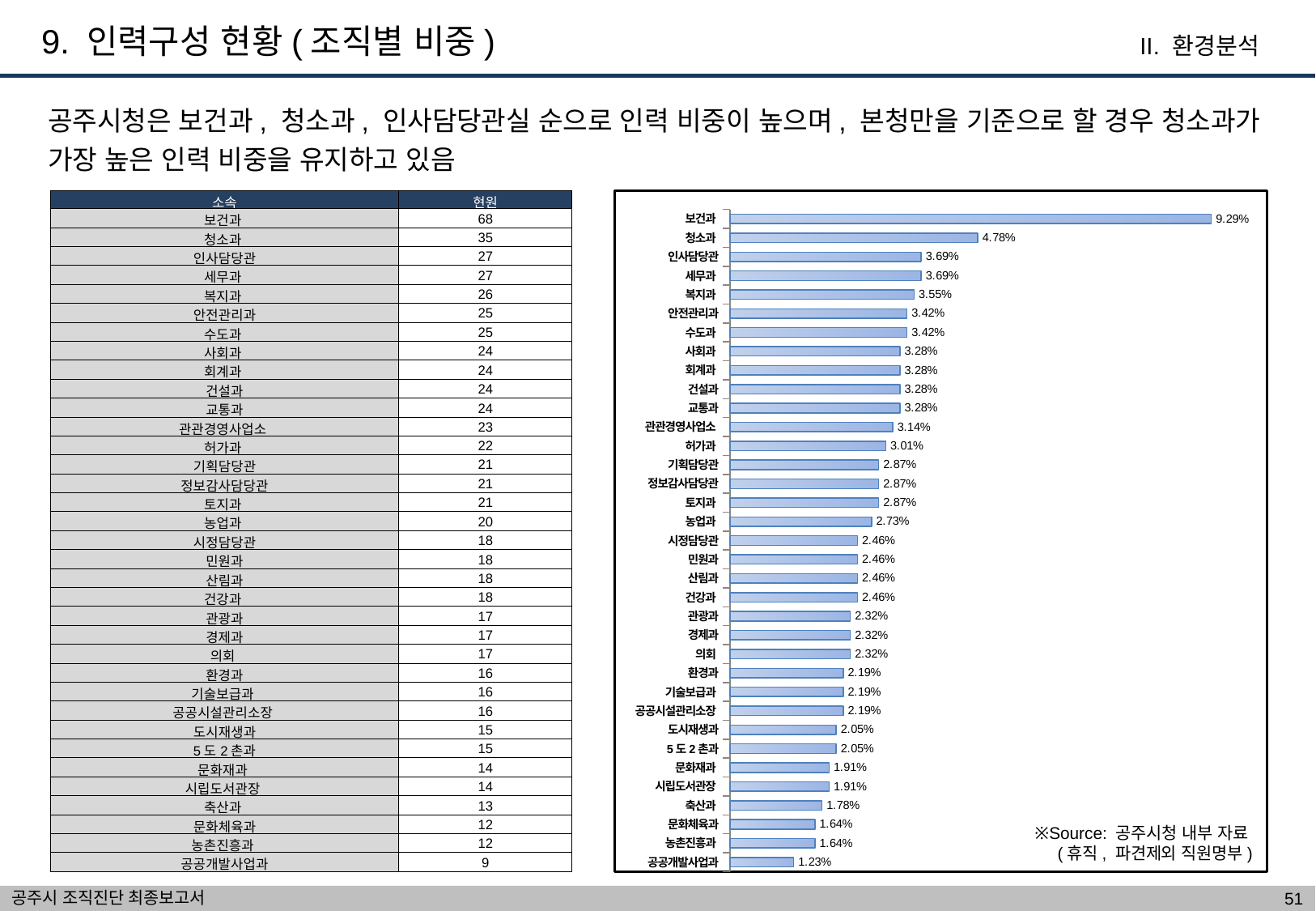

9. 인력구성 현황(조직별 비중)
II. 환경분석
공주시청은 보건과, 청소과, 인사담당관실 순으로 인력 비중이 높으며, 본청만을 기준으로 할 경우 청소과가 가장 높은 인력 비중을 유지하고 있음

### Chart

| Category | 현원 |
|---|---|
| 보건과  | 0.092896174863388 |
| 청소과  | 0.04781420765027338 |
| 인사담당관 | 0.03688524590163945 |
| 세무과  | 0.03688524590163945 |
| 복지과  | 0.03551912568306018 |
| 안전관리과 | 0.034153005464480884 |
| 수도과  | 0.034153005464480884 |
| 사회과  | 0.03278688524590164 |
| 회계과  | 0.03278688524590164 |
| 건설과 | 0.03278688524590164 |
| 교통과 | 0.03278688524590164 |
| 관관경영사업소  | 0.03142076502732241 |
| 허가과  | 0.030054644808743192 |
| 기획담당관 | 0.028688524590163935 |
| 정보감사담당관 | 0.028688524590163935 |
| 토지과  | 0.028688524590163935 |
| 농업과  | 0.027322404371584667 |
| 시정담당관 | 0.02459016393442623 |
| 민원과 | 0.02459016393442623 |
| 산림과 | 0.02459016393442623 |
| 건강과  | 0.02459016393442623 |
| 관광과 | 0.023224043715846993 |
| 경제과 | 0.023224043715846993 |
| 의회  | 0.023224043715846993 |
| 환경과 | 0.02185792349726781 |
| 기술보급과  | 0.02185792349726781 |
| 공공시설관리소장  | 0.02185792349726781 |
| 도시재생과 | 0.02049180327868855 |
| 5도2촌과 | 0.02049180327868855 |
| 문화재과  | 0.0191256830601093 |
| 시립도서관장  | 0.0191256830601093 |
| 축산과  | 0.017759562841530057 |
| 문화체육과 | 0.01639344262295082 |
| 농촌진흥과  | 0.01639344262295082 |
| 공공개발사업과 | 0.012295081967213121 |
| 소속 | 현원 |
| --- | --- |
| 보건과 | 68 |
| 청소과 | 35 |
| 인사담당관 | 27 |
| 세무과 | 27 |
| 복지과 | 26 |
| 안전관리과 | 25 |
| 수도과 | 25 |
| 사회과 | 24 |
| 회계과 | 24 |
| 건설과 | 24 |
| 교통과 | 24 |
| 관관경영사업소 | 23 |
| 허가과 | 22 |
| 기획담당관 | 21 |
| 정보감사담당관 | 21 |
| 토지과 | 21 |
| 농업과 | 20 |
| 시정담당관 | 18 |
| 민원과 | 18 |
| 산림과 | 18 |
| 건강과 | 18 |
| 관광과 | 17 |
| 경제과 | 17 |
| 의회 | 17 |
| 환경과 | 16 |
| 기술보급과 | 16 |
| 공공시설관리소장 | 16 |
| 도시재생과 | 15 |
| 5도2촌과 | 15 |
| 문화재과 | 14 |
| 시립도서관장 | 14 |
| 축산과 | 13 |
| 문화체육과 | 12 |
| 농촌진흥과 | 12 |
| 공공개발사업과 | 9 |
※ Source: 공주시청 내부 자료
(휴직, 파견제외 직원명부)